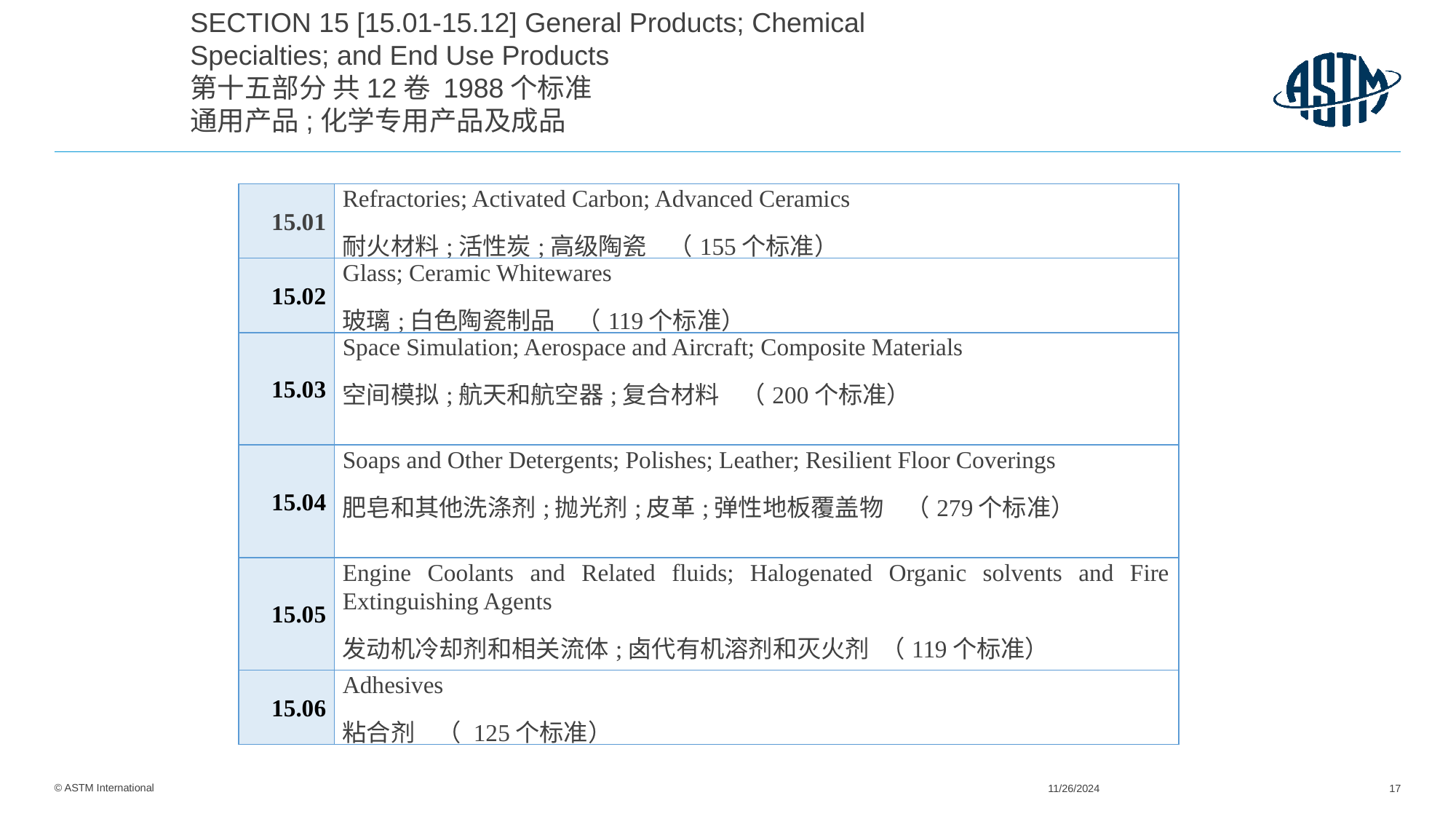

SECTION 15 [15.01-15.12] General Products; Chemical Specialties; and End Use Products
第十五部分 共12卷 1988个标准
通用产品;化学专用产品及成品
| 15.01 | Refractories; Activated Carbon; Advanced Ceramics 耐火材料;活性炭;高级陶瓷 （155个标准） |
| --- | --- |
| 15.02 | Glass; Ceramic Whitewares 玻璃;白色陶瓷制品 （119个标准） |
| 15.03 | Space Simulation; Aerospace and Aircraft; Composite Materials 空间模拟;航天和航空器;复合材料 （200个标准） |
| 15.04 | Soaps and Other Detergents; Polishes; Leather; Resilient Floor Coverings 肥皂和其他洗涤剂;抛光剂;皮革;弹性地板覆盖物 （279个标准） |
| 15.05 | Engine Coolants and Related fluids; Halogenated Organic solvents and Fire Extinguishing Agents 发动机冷却剂和相关流体;卤代有机溶剂和灭火剂 （119个标准） |
| 15.06 | Adhesives 粘合剂 （ 125个标准） |
11/26/2024
17